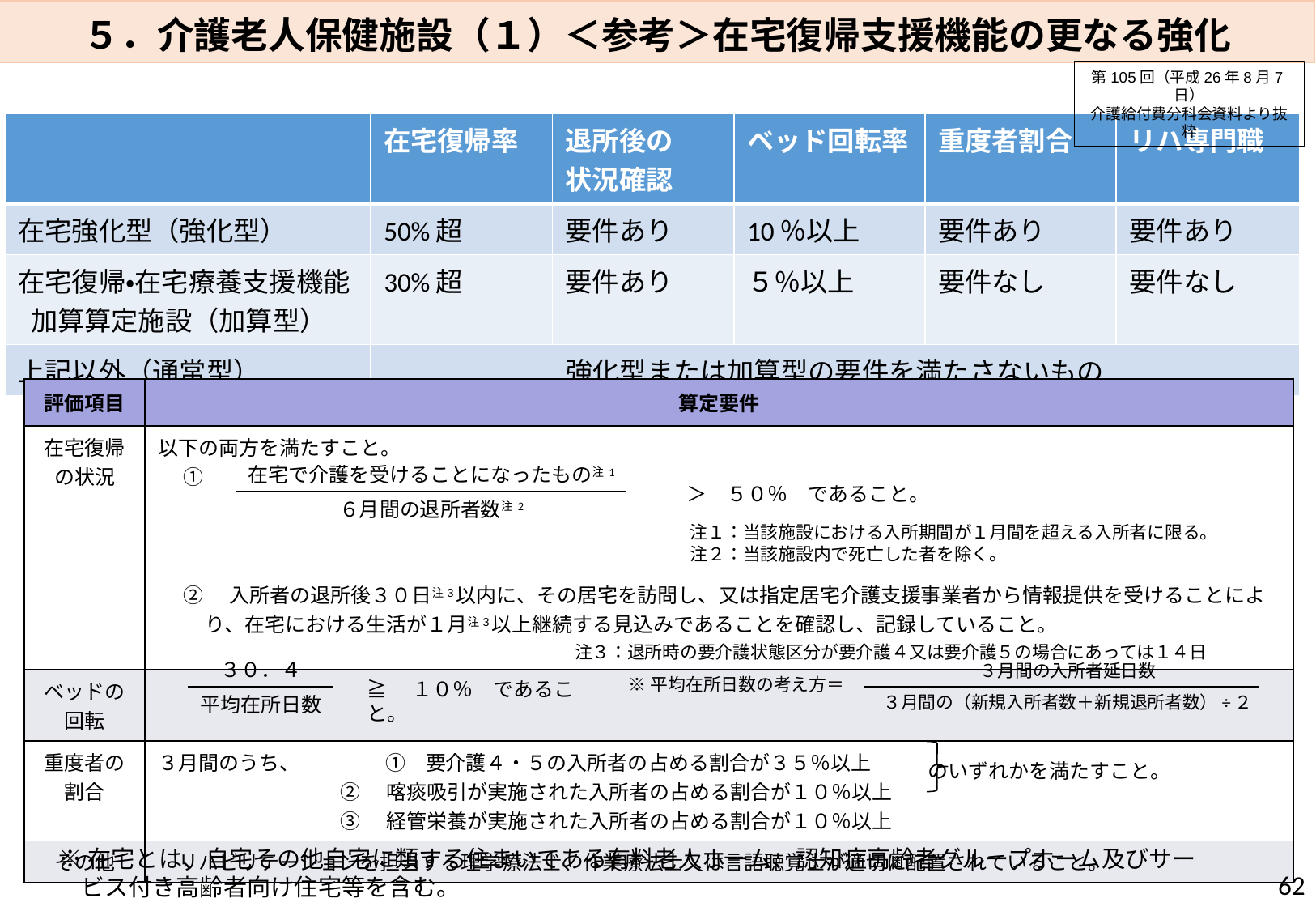

５．介護老人保健施設（１）＜参考＞在宅復帰支援機能の更なる強化
第105回（平成26年8月7日）
介護給付費分科会資料より抜粋
|  | 在宅復帰率 | 退所後の 状況確認 | ベッド回転率 | 重度者割合 | リハ専門職 |
| --- | --- | --- | --- | --- | --- |
| 在宅強化型（強化型） | 50%超 | 要件あり | 10％以上 | 要件あり | 要件あり |
| 在宅復帰・在宅療養支援機能加算算定施設（加算型） | 30%超 | 要件あり | ５％以上 | 要件なし | 要件なし |
| 上記以外（通常型） | 強化型または加算型の要件を満たさないもの |  |  |  |  |
| 評価項目 | 算定要件 |
| --- | --- |
| 在宅復帰の状況 | 以下の両方を満たすこと。 ①　 ②　入所者の退所後３０日注3以内に、その居宅を訪問し、又は指定居宅介護支援事業者から情報提供を受けることにより、在宅における生活が１月注3以上継続する見込みであることを確認し、記録していること。 注３：退所時の要介護状態区分が要介護４又は要介護５の場合にあっては１４日 |
| ベッドの 回転 |  |
| 重度者の 割合 | ３月間のうち、　　　　 ①　要介護４・５の入所者の占める割合が３５％以上 ②　喀痰吸引が実施された入所者の占める割合が１０％以上 ③　経管栄養が実施された入所者の占める割合が１０％以上 |
| その他 | リハビリテーションを担当する理学療法士、作業療法士又は言語聴覚士が適切に配置されていること。 |
在宅で介護を受けることになったもの注1
６月間の退所者数注2
＞　５０％　であること。
注１：当該施設における入所期間が１月間を超える入所者に限る。
注２：当該施設内で死亡した者を除く。

３月間の入所者延日数
３月間の（新規入所者数＋新規退所者数）÷２
※平均在所日数の考え方＝
３０．４
平均在所日数
≧　１０％　であること。

のいずれかを満たすこと。
※在宅とは、自宅その他自宅に類する住まいである有料老人ホーム、認知症高齢者グループホーム及びサービス付き高齢者向け住宅等を含む。
62